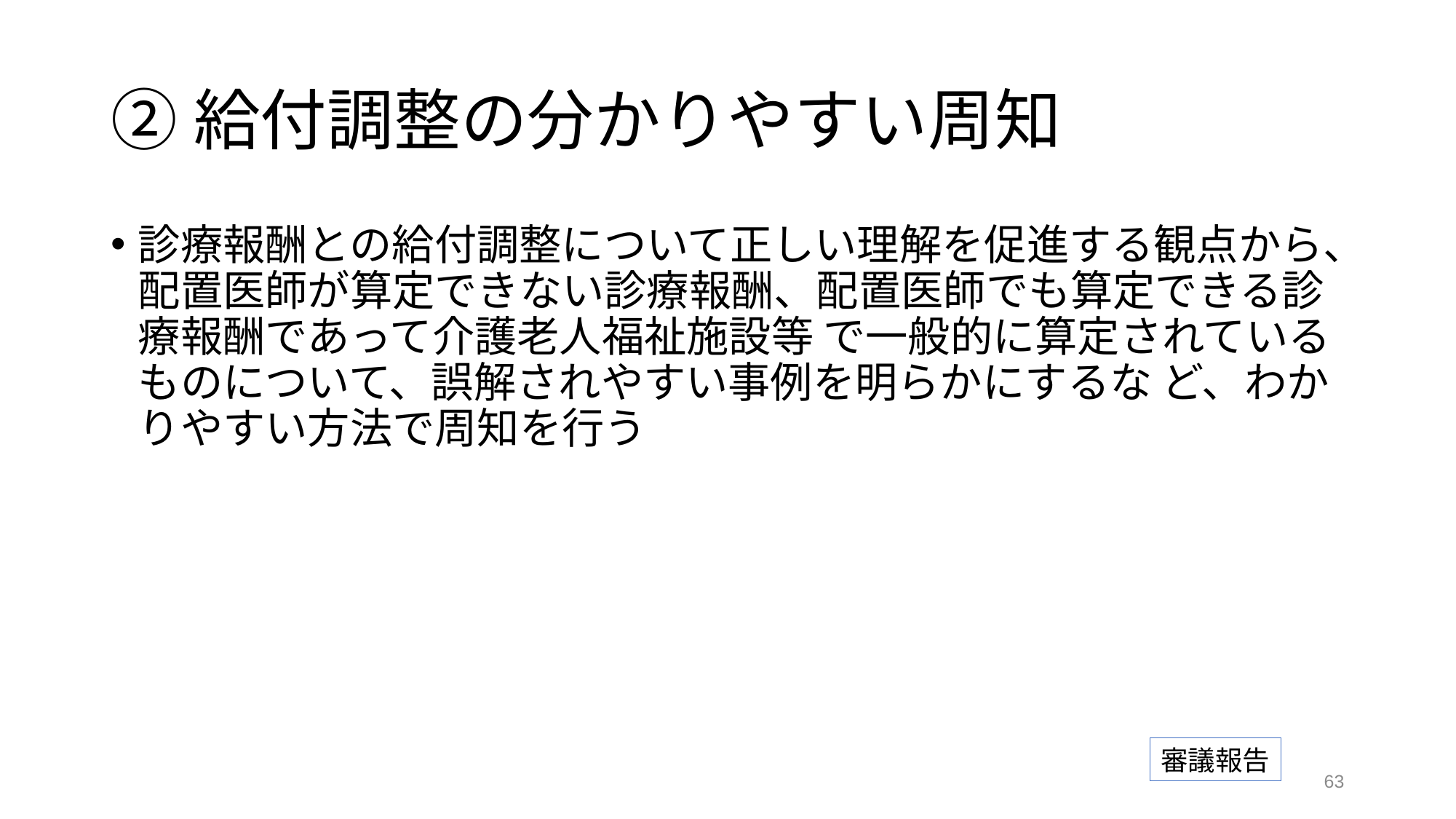

# ②給付調整の分かりやすい周知
診療報酬との給付調整について正しい理解を促進する観点から、配置医師が算定できない診療報酬、配置医師でも算定できる診療報酬であって介護老人福祉施設等 で一般的に算定されているものについて、誤解されやすい事例を明らかにするな ど、わかりやすい方法で周知を行う
審議報告
63